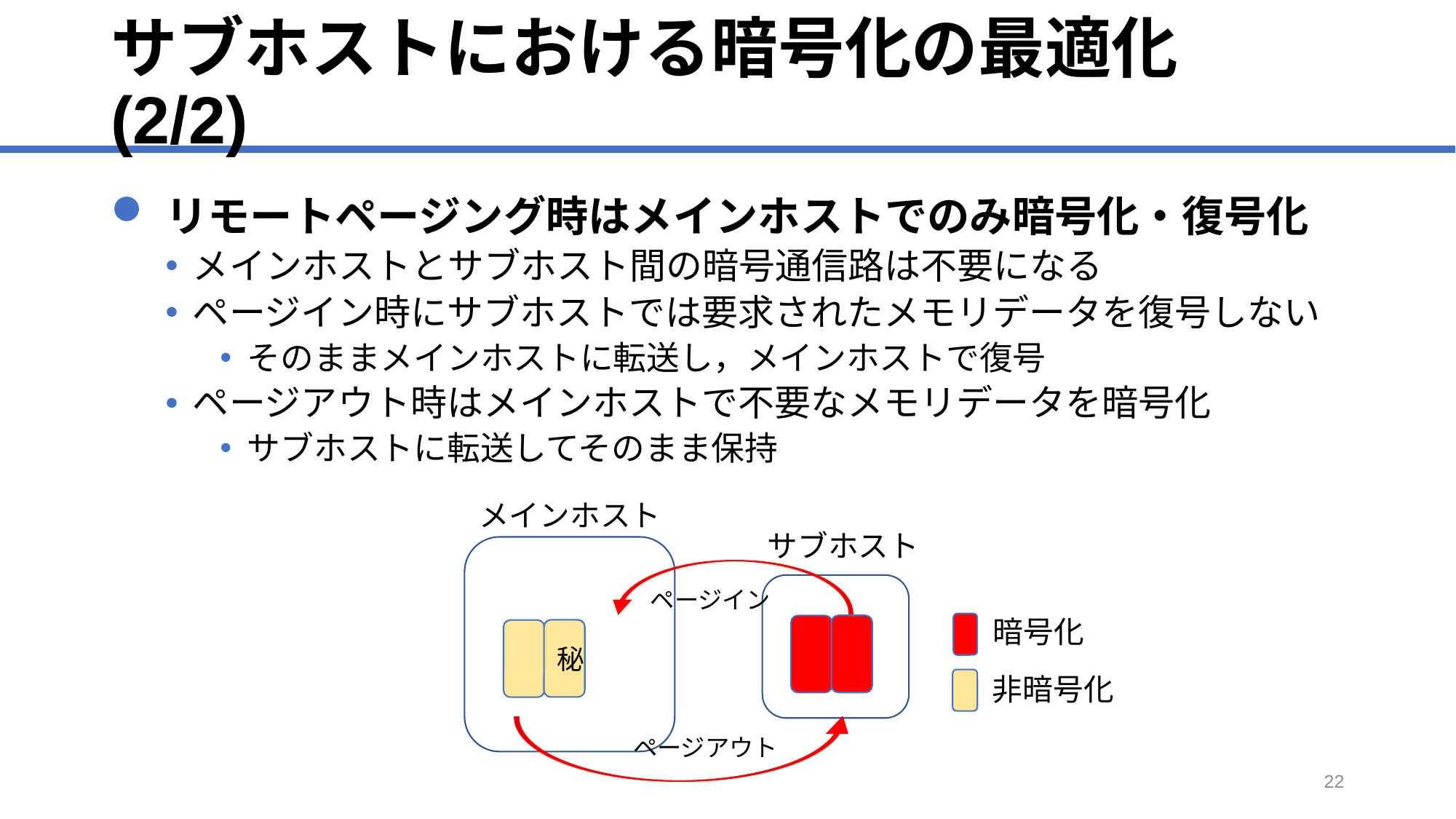

# サブホストにおける暗号化の最適化 (2/2)
リモートページング時はメインホストでのみ暗号化・復号化
メインホストとサブホスト間の暗号通信路は不要になる
ページイン時にサブホストでは要求されたメモリデータを復号しない
そのままメインホストに転送し，メインホストで復号
ページアウト時はメインホストで不要なメモリデータを暗号化
サブホストに転送してそのまま保持

メインホスト
サブホスト

ページイン

暗号化

秘

非暗号化

ページアウト
22